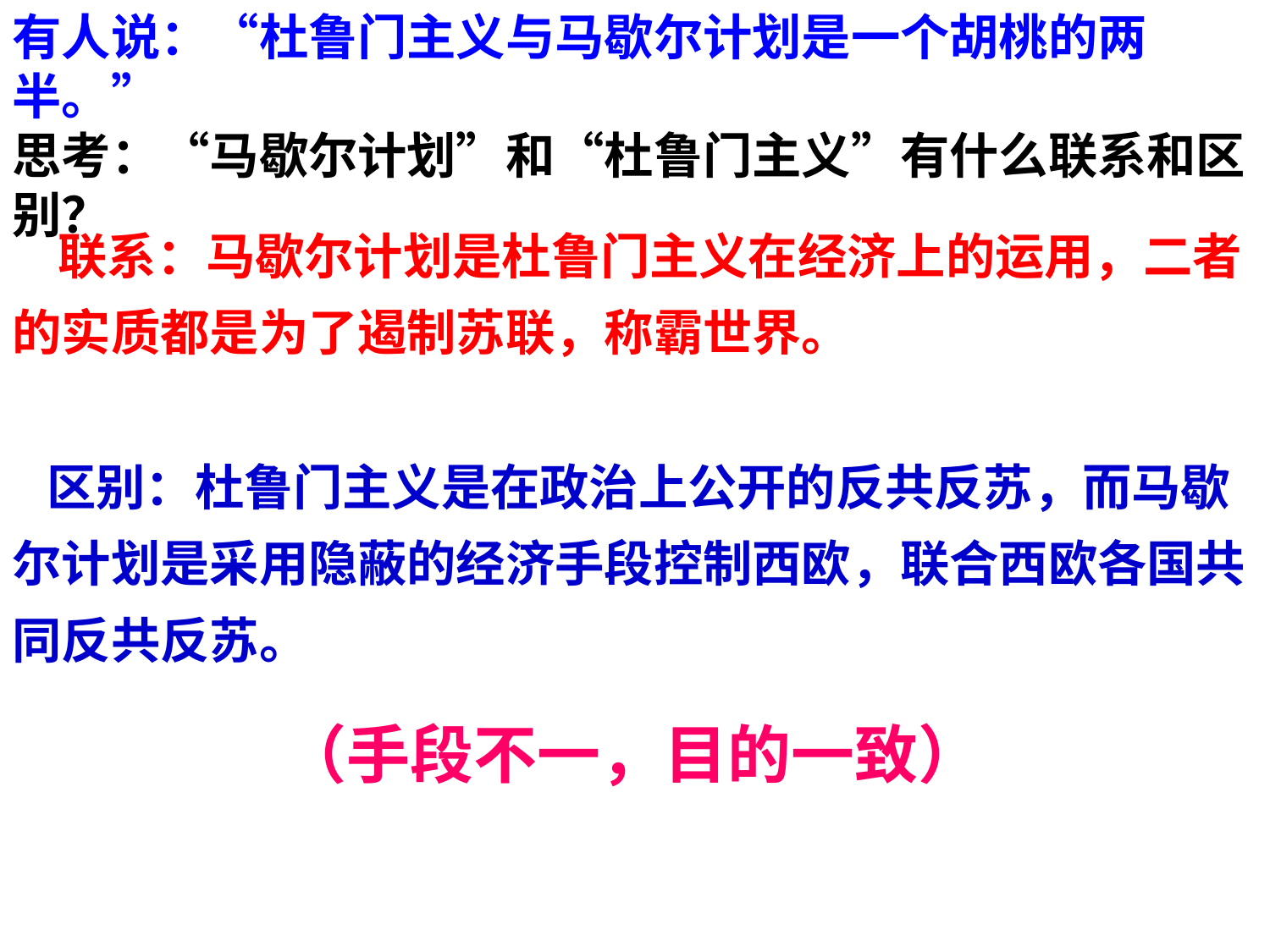

有人说：“杜鲁门主义与马歇尔计划是一个胡桃的两半。”
思考：“马歇尔计划”和“杜鲁门主义”有什么联系和区别？
   联系：马歇尔计划是杜鲁门主义在经济上的运用，二者的实质都是为了遏制苏联，称霸世界。

  区别：杜鲁门主义是在政治上公开的反共反苏，而马歇尔计划是采用隐蔽的经济手段控制西欧，联合西欧各国共同反共反苏。
（手段不一，目的一致）